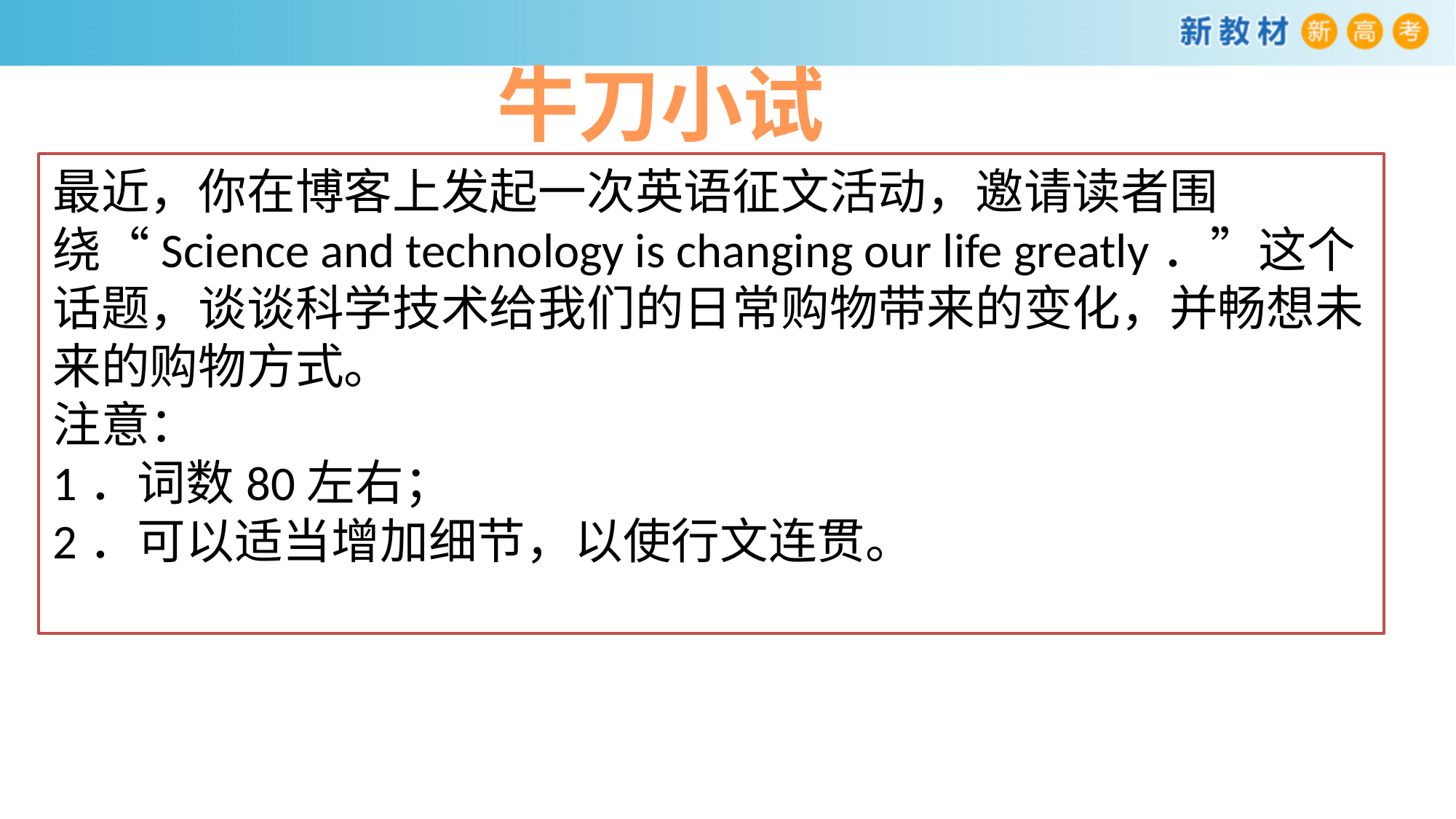

牛刀小试
最近，你在博客上发起一次英语征文活动，邀请读者围绕“Science and technology is changing our life greatly．”这个话题，谈谈科学技术给我们的日常购物带来的变化，并畅想未来的购物方式。
注意：
1．词数80左右；
2．可以适当增加细节，以使行文连贯。